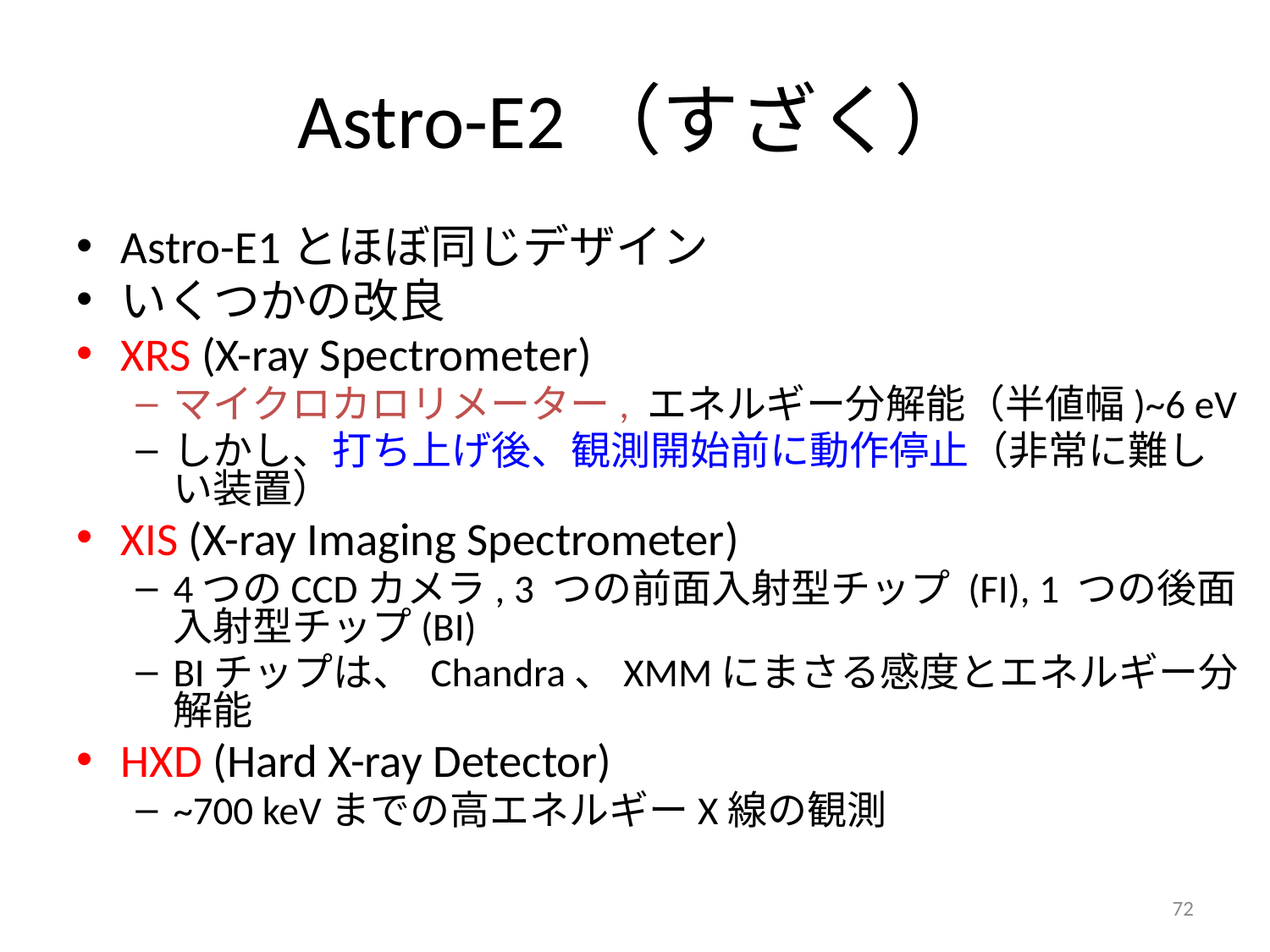

# Astro-E2（すざく）
Astro-E1とほぼ同じデザイン
いくつかの改良
XRS (X-ray Spectrometer)
マイクロカロリメーター, エネルギー分解能（半値幅)~6 eV
しかし、打ち上げ後、観測開始前に動作停止（非常に難しい装置）
XIS (X-ray Imaging Spectrometer)
4つのCCDカメラ, 3 つの前面入射型チップ (FI), 1 つの後面入射型チップ(BI)
BIチップは、 Chandra、XMMにまさる感度とエネルギー分解能
HXD (Hard X-ray Detector)
~700 keVまでの高エネルギーX線の観測
72